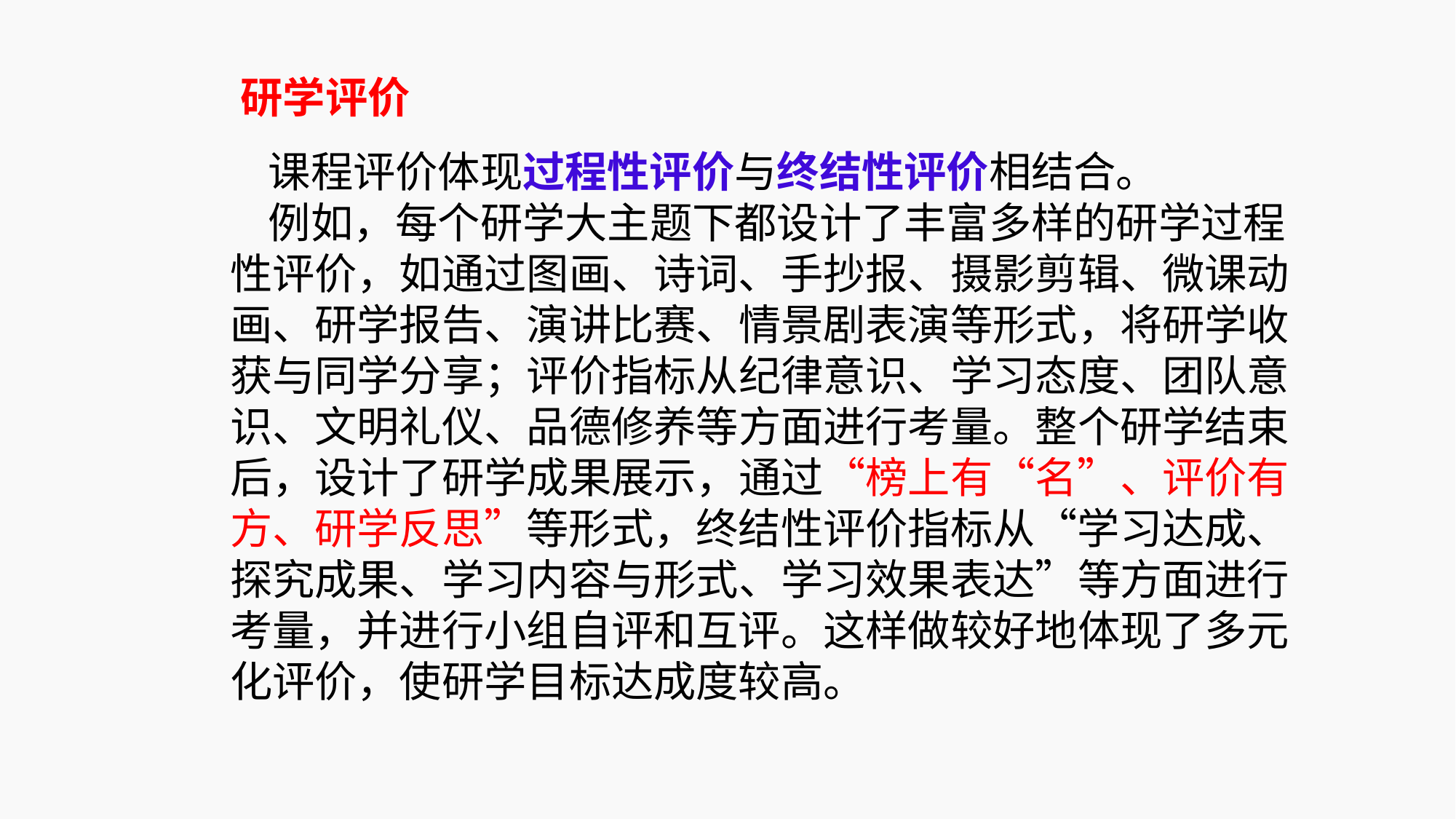

研学评价
   课程评价体现过程性评价与终结性评价相结合。   例如，每个研学大主题下都设计了丰富多样的研学过程性评价，如通过图画、诗词、手抄报、摄影剪辑、微课动画、研学报告、演讲比赛、情景剧表演等形式，将研学收获与同学分享；评价指标从纪律意识、学习态度、团队意识、文明礼仪、品德修养等方面进行考量。整个研学结束后，设计了研学成果展示，通过“榜上有“名”、评价有方、研学反思”等形式，终结性评价指标从“学习达成、探究成果、学习内容与形式、学习效果表达”等方面进行考量，并进行小组自评和互评。这样做较好地体现了多元化评价，使研学目标达成度较高。